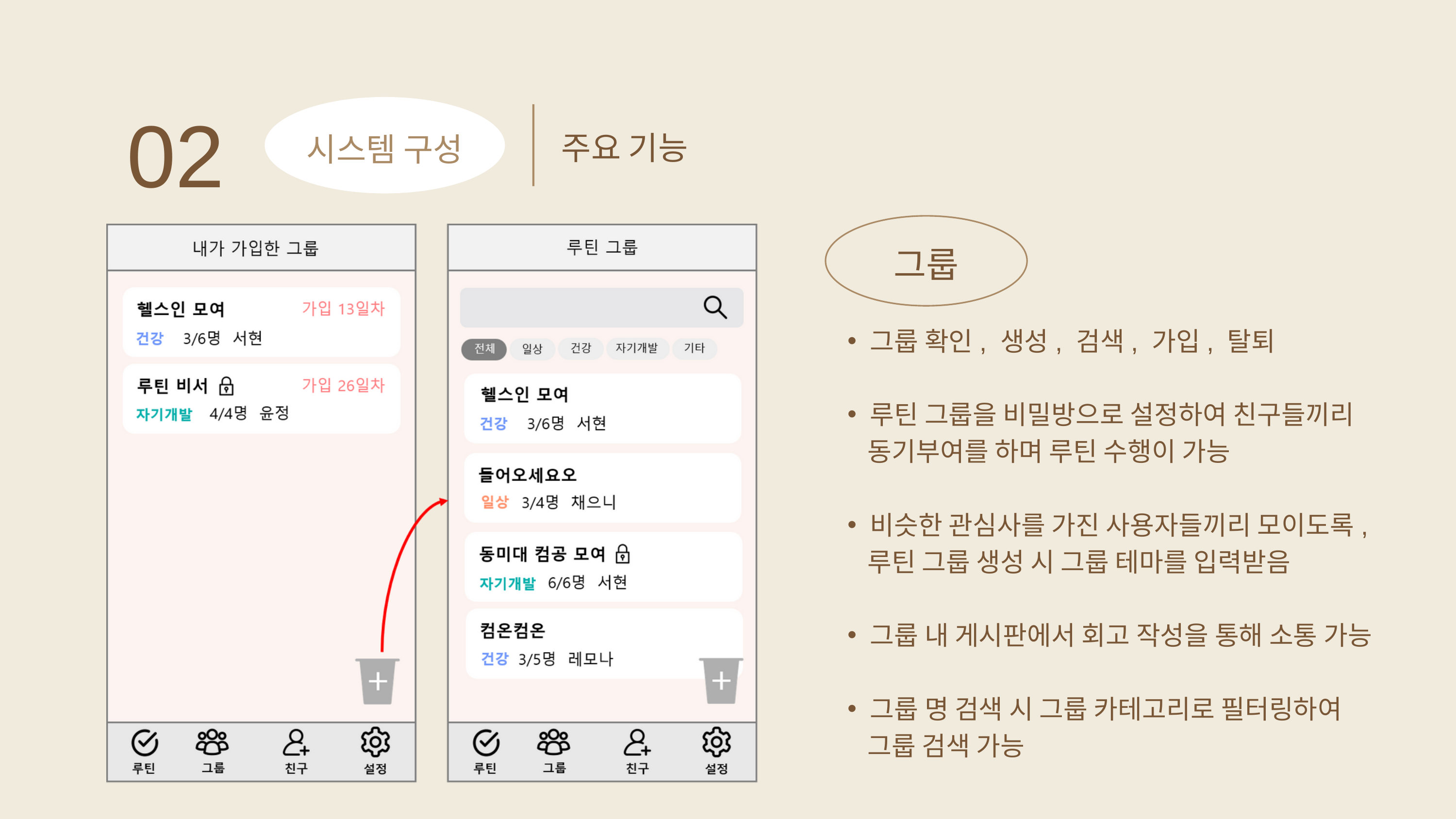

02

주요 기능
시스템 구성

그룹

그룹 확인, 생성, 검색, 가입, 탈퇴

루틴 그룹을 비밀방으로 설정하여 친구들끼리
      동기부여를 하며 루틴 수행이 가능

비슷한 관심사를 가진 사용자들끼리 모이도록,
      루틴 그룹 생성 시 그룹 테마를 입력받음

그룹 내 게시판에서 회고 작성을 통해 소통 가능

그룹 명 검색 시 그룹 카테고리로 필터링하여
      그룹 검색 가능